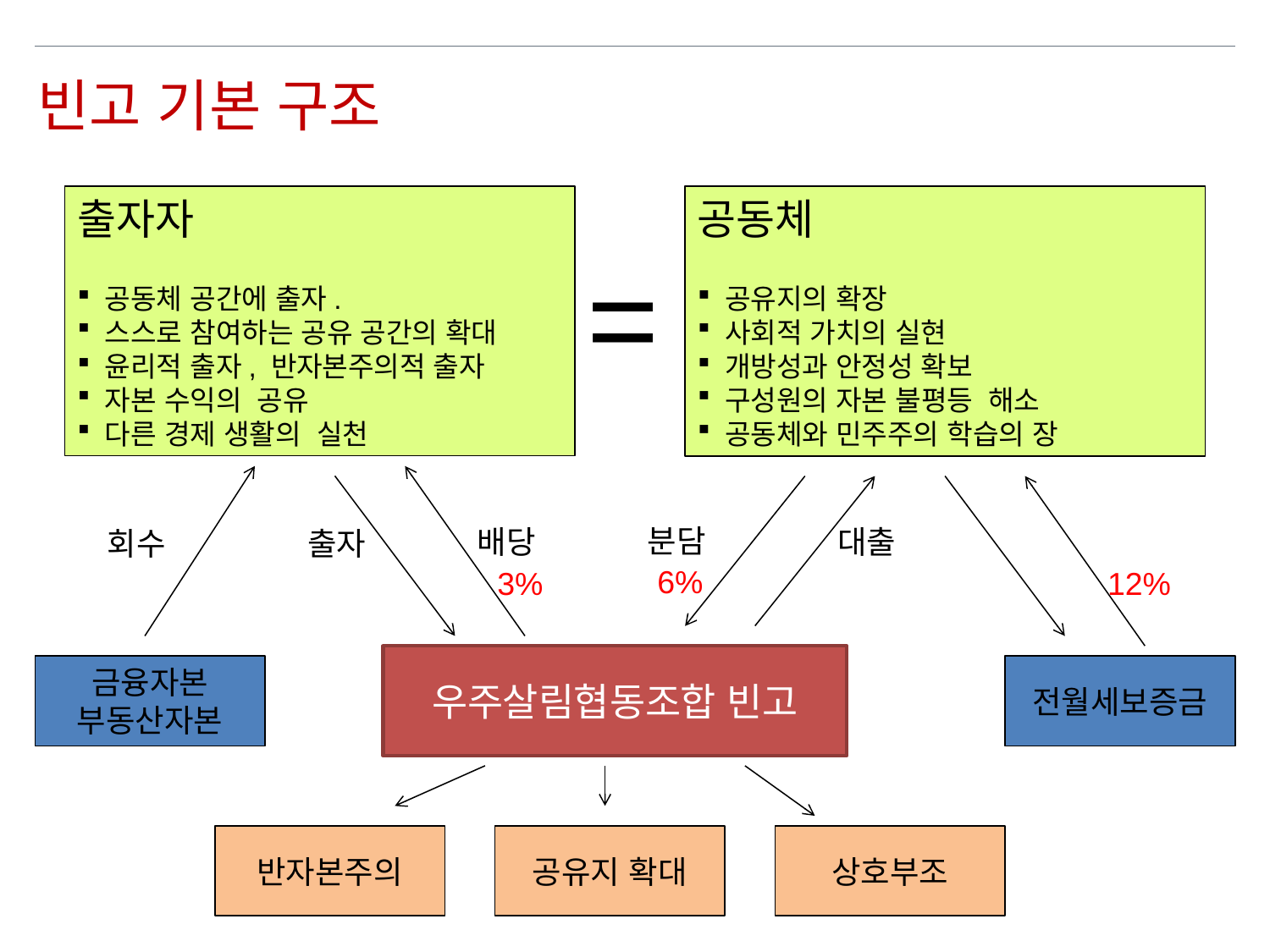

빈고 기본 구조
출자자

 공동체 공간에 출자.
 스스로 참여하는 공유 공간의 확대
 윤리적 출자, 반자본주의적 출자
 자본 수익의  공유
 다른 경제 생활의  실천
공동체

 공유지의 확장
 사회적 가치의 실현
 개방성과 안정성 확보
 구성원의 자본 불평등  해소
 공동체와 민주주의 학습의 장

=
분담
배당
대출
회수
출자
6%
12%
3%
우주살림협동조합 빈고
금융자본
부동산자본
전월세보증금
반자본주의
공유지 확대
상호부조